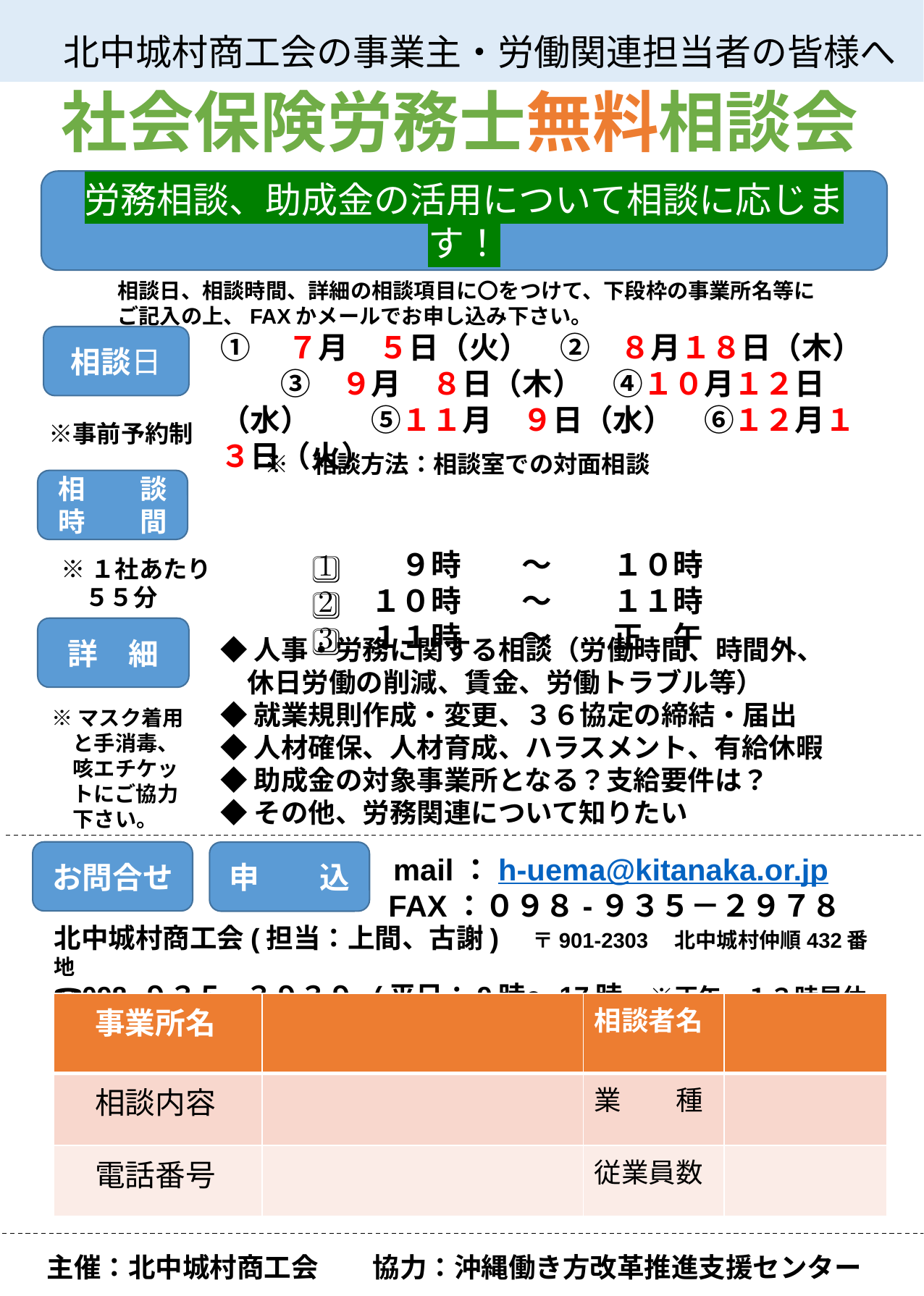

北中城村商工会の事業主・労働関連担当者の皆様へ
社会保険労務士無料相談会
労務相談、助成金の活用について相談に応じます！
　　　相談日、相談時間、詳細の相談項目に〇をつけて、下段枠の事業所名等に
　　　ご記入の上、FAXかメールでお申し込み下さい。
①　７月　５日（火）　②　８月１８日（木）　　③　９月　８日（木）　④１０月１２日（水）　　⑤１１月　９日（水）　⑥１２月１３日（火）

　　　1⃣　　９時　　～　　１０時
　　　2⃣　１０時　　～　　１１時
　　　3⃣　１１時　　～　　正　午

相談日
　※事前予約制
　※　相談方法：相談室での対面相談
相　　談
時　　間
※１社あたり
　５５分
詳　細
◆人事・労務に関する相談（労働時間、時間外、
　休日労働の削減、賃金、労働トラブル等）
◆就業規則作成・変更、３６協定の締結・届出
◆人材確保、人材育成、ハラスメント、有給休暇
◆助成金の対象事業所となる？支給要件は？
◆その他、労務関連について知りたい
※マスク着用
　と手消毒、
　咳エチケッ
　トにご協力
　下さい。
お問合せ
申　　込
　mail：h-uema@kitanaka.or.jp
   FAX：０９８-９３５－２９７８
北中城村商工会(担当：上間、古謝)　〒901-2303　北中城村仲順432番地
☎098-９３５-３９３９  (平日：9時～17時　※正午～１３時昼休憩)
| 事業所名 |  | 相談者名 |  |
| --- | --- | --- | --- |
| 相談内容 |  | 業　　種 |  |
| 電話番号 |  | 従業員数 |  |
主催：北中城村商工会　　協力：沖縄働き方改革推進支援センター